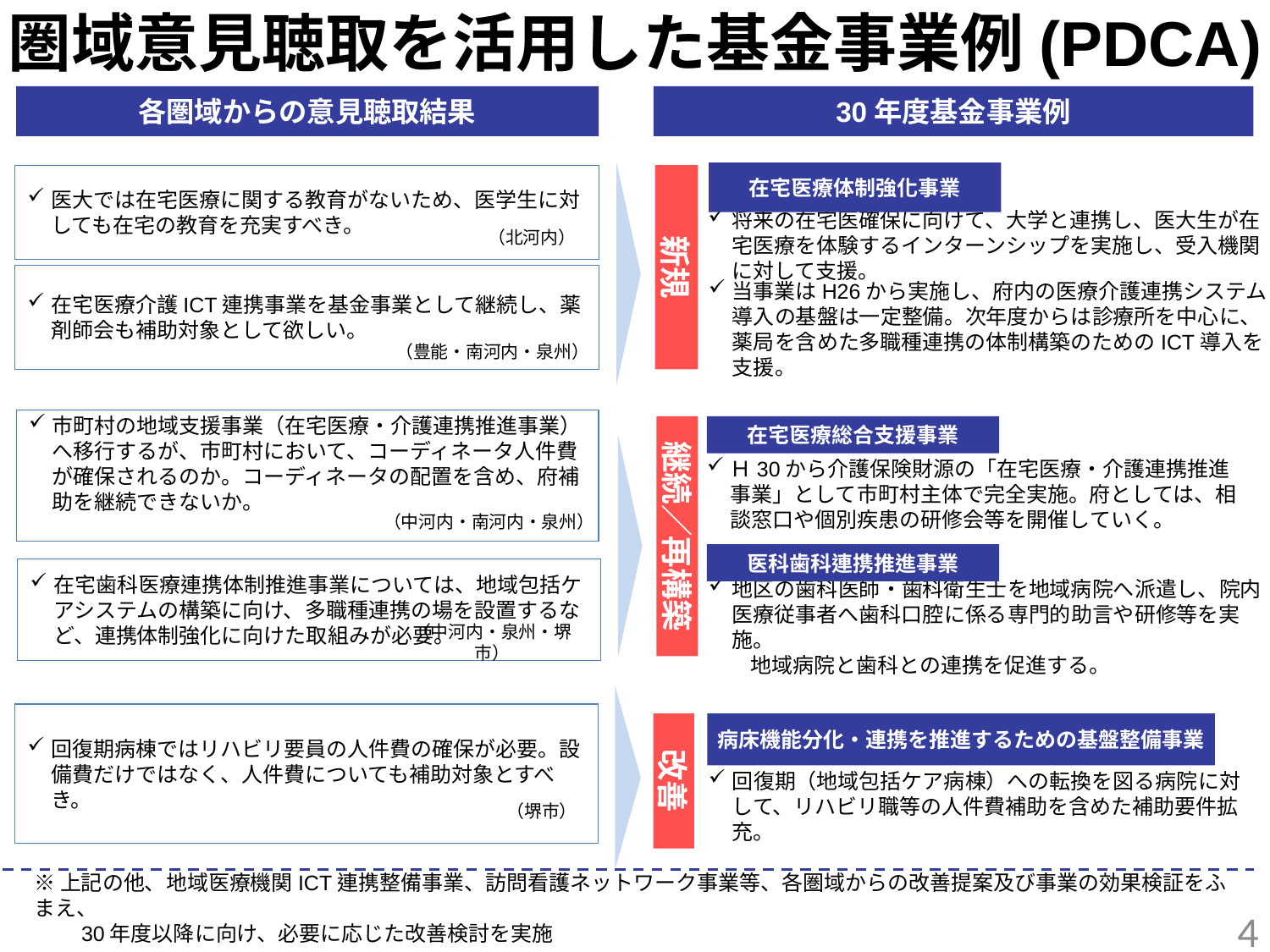

圏域意見聴取を活用した基金事業例(PDCA)
各圏域からの意見聴取結果
30年度基金事業例

在宅医療体制強化事業
医大では在宅医療に関する教育がないため、医学生に対しても在宅の教育を充実すべき。
新規
将来の在宅医確保に向けて、大学と連携し、医大生が在宅医療を体験するインターンシップを実施し、受入機関に対して支援。
（北河内）
在宅医療介護ICT連携事業を基金事業として継続し、薬剤師会も補助対象として欲しい。
当事業はH26から実施し、府内の医療介護連携システム導入の基盤は一定整備。次年度からは診療所を中心に、薬局を含めた多職種連携の体制構築のためのICT導入を支援。
（豊能・南河内・泉州）
市町村の地域支援事業（在宅医療・介護連携推進事業）へ移行するが、市町村において、コーディネータ人件費が確保されるのか。コーディネータの配置を含め、府補助を継続できないか。

継続／再構築
在宅医療総合支援事業

Ｈ30から介護保険財源の「在宅医療・介護連携推進事業」として市町村主体で完全実施。府としては、相談窓口や個別疾患の研修会等を開催していく。

（中河内・南河内・泉州）
医科歯科連携推進事業
在宅歯科医療連携体制推進事業については、地域包括ケアシステムの構築に向け、多職種連携の場を設置するなど、連携体制強化に向けた取組みが必要。

地区の歯科医師・歯科衛生士を地域病院へ派遣し、院内医療従事者へ歯科口腔に係る専門的助言や研修等を実施。
　　地域病院と歯科との連携を促進する。
（中河内・泉州・堺市）

回復期病棟ではリハビリ要員の人件費の確保が必要。設備費だけではなく、人件費についても補助対象とすべき。
改善
病床機能分化・連携を推進するための基盤整備事業
回復期（地域包括ケア病棟）への転換を図る病院に対して、リハビリ職等の人件費補助を含めた補助要件拡充。
（堺市）
※上記の他、地域医療機関ICT連携整備事業、訪問看護ネットワーク事業等、各圏域からの改善提案及び事業の効果検証をふまえ、
　　30年度以降に向け、必要に応じた改善検討を実施
4